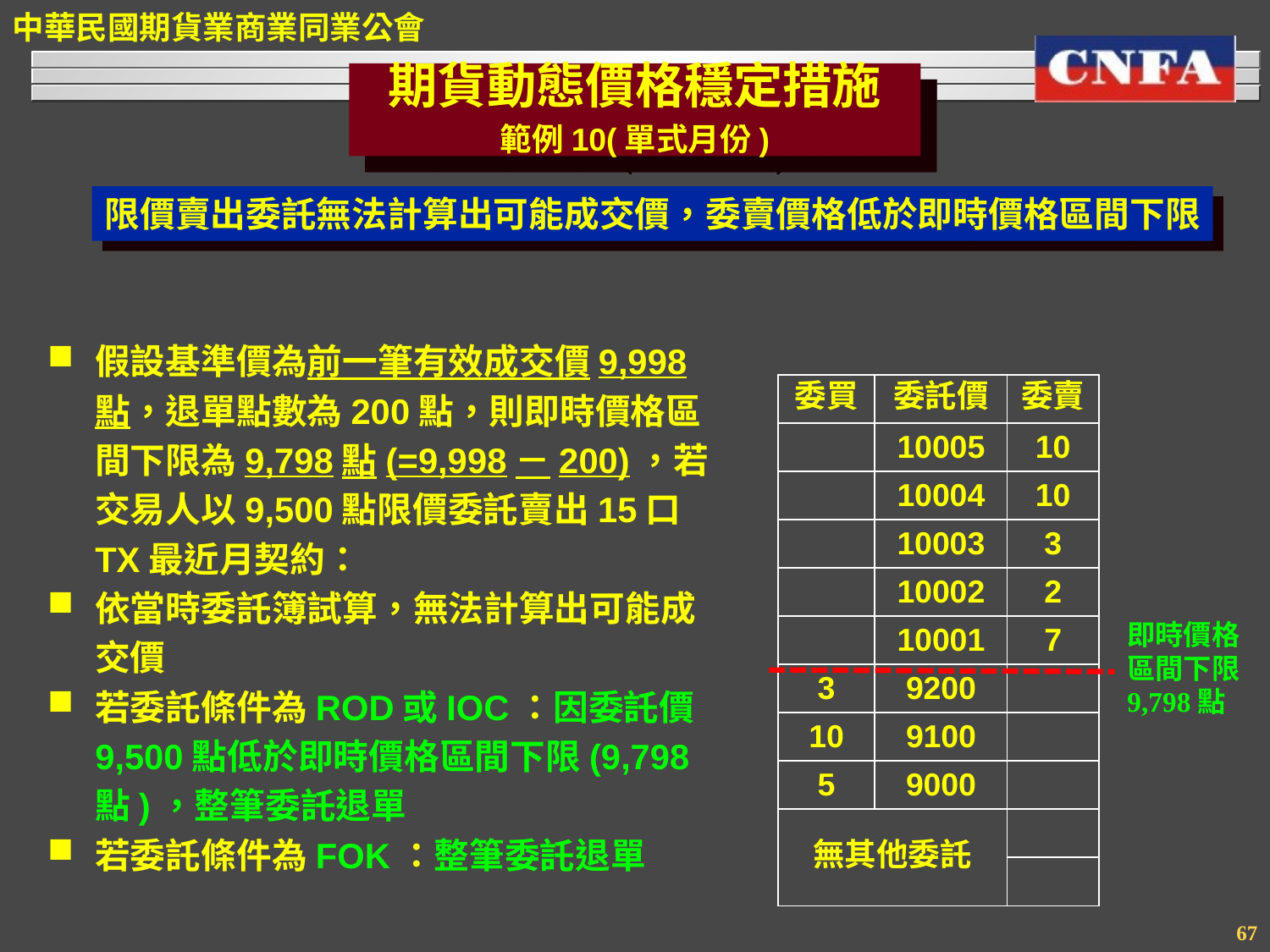

期貨動態價格穩定措施
範例10(單式月份)
限價賣出委託無法計算出可能成交價，委賣價格低於即時價格區間下限
假設基準價為前一筆有效成交價9,998點，退單點數為200點，則即時價格區間下限為9,798點(=9,998－200)，若交易人以9,500點限價委託賣出15口TX最近月契約：
依當時委託簿試算，無法計算出可能成交價
若委託條件為ROD或IOC：因委託價9,500點低於即時價格區間下限(9,798點)，整筆委託退單
若委託條件為FOK：整筆委託退單
| 委買 | 委託價 | 委賣 |
| --- | --- | --- |
|  | 10005 | 10 |
|  | 10004 | 10 |
|  | 10003 | 3 |
|  | 10002 | 2 |
|  | 10001 | 7 |
| 3 | 9200 |  |
| 10 | 9100 |  |
| 5 | 9000 |  |
| 無其他委託 |  |  |
|  |  |  |
即時價格
區間下限
9,798點